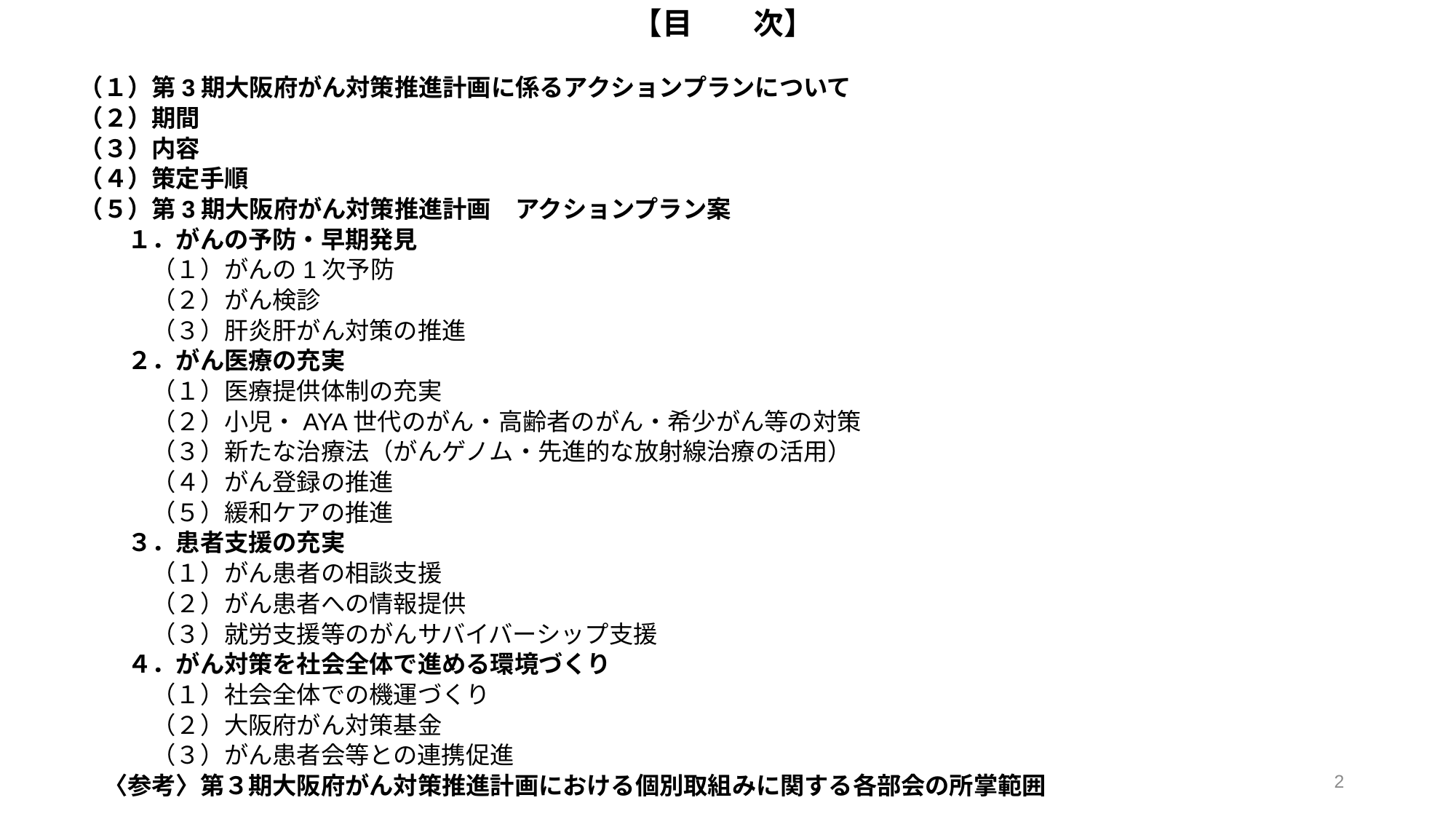

【目　　次】

　　（１）第3期大阪府がん対策推進計画に係るアクションプランについて
　　（２）期間
　　（３）内容
　　（４）策定手順
　　（５）第3期大阪府がん対策推進計画　アクションプラン案
　　　　１．がんの予防・早期発見
　　　　　（１）がんの1次予防
　　　　　（２）がん検診
　　　　　（３）肝炎肝がん対策の推進
　　　　２．がん医療の充実
　　　　　（１）医療提供体制の充実
　　　　　（２）小児・AYA世代のがん・高齢者のがん・希少がん等の対策
　　　　　（３）新たな治療法（がんゲノム・先進的な放射線治療の活用）
　　　　　（４）がん登録の推進
　　　　　（５）緩和ケアの推進
　　　　３．患者支援の充実
　　　　　（１）がん患者の相談支援
　　　　　（２）がん患者への情報提供
　　　　　（３）就労支援等のがんサバイバーシップ支援
　　　　４．がん対策を社会全体で進める環境づくり
　　　　　（１）社会全体での機運づくり
　　　　　（２）大阪府がん対策基金
　　　　　（３）がん患者会等との連携促進
　　　〈参考〉第３期大阪府がん対策推進計画における個別取組みに関する各部会の所掌範囲
2